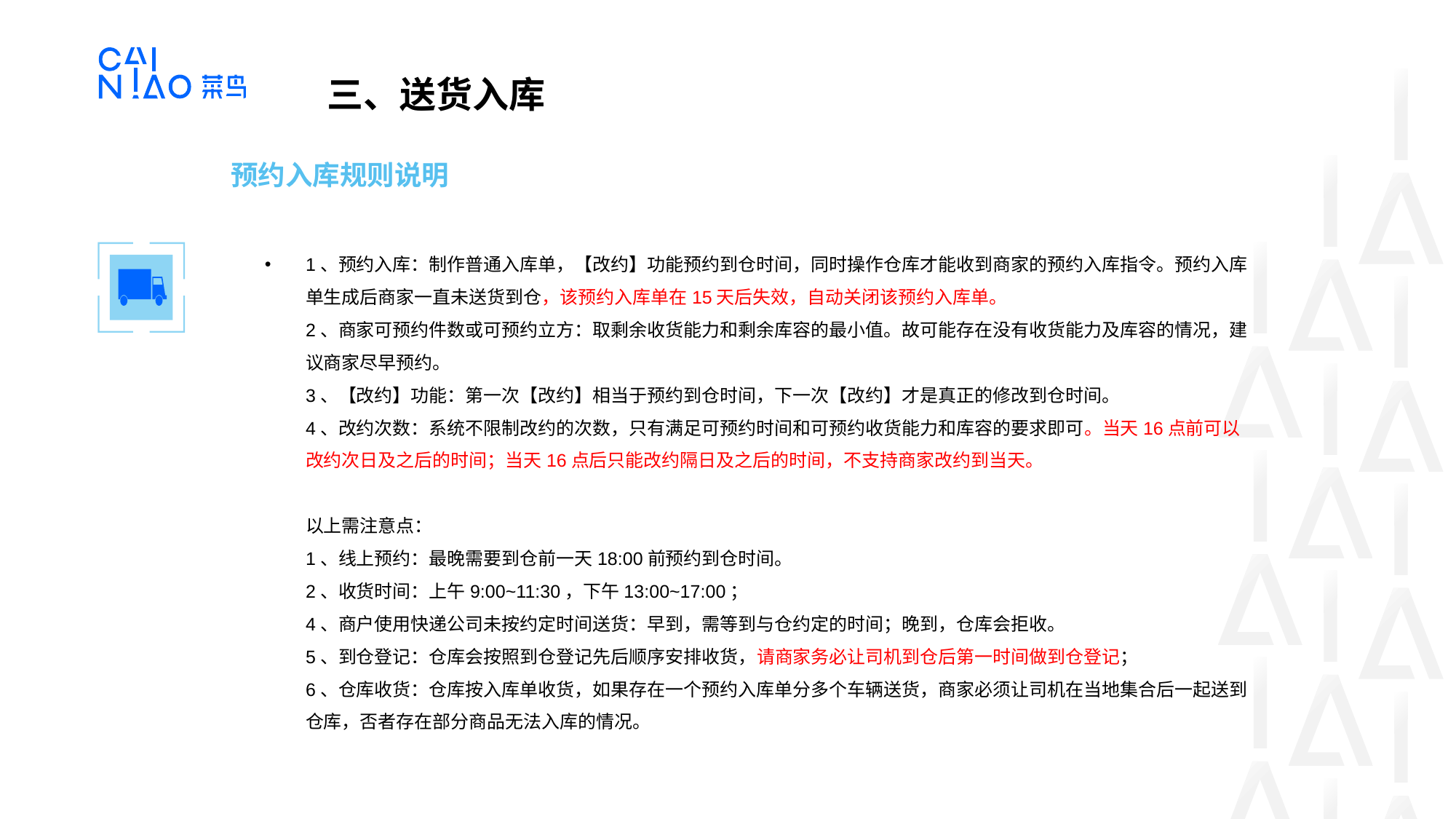

三、送货入库
预约入库规则说明

1、预约入库：制作普通入库单，【改约】功能预约到仓时间，同时操作仓库才能收到商家的预约入库指令。预约入库单生成后商家一直未送货到仓，该预约入库单在15天后失效，自动关闭该预约入库单。
2、商家可预约件数或可预约立方：取剩余收货能力和剩余库容的最小值。故可能存在没有收货能力及库容的情况，建议商家尽早预约。
3、【改约】功能：第一次【改约】相当于预约到仓时间，下一次【改约】才是真正的修改到仓时间。
4、改约次数：系统不限制改约的次数，只有满足可预约时间和可预约收货能力和库容的要求即可。当天16点前可以改约次日及之后的时间；当天16点后只能改约隔日及之后的时间，不支持商家改约到当天。
以上需注意点：
1、线上预约：最晚需要到仓前一天18:00前预约到仓时间。
2、收货时间：上午9:00~11:30，下午13:00~17:00；
4、商户使用快递公司未按约定时间送货：早到，需等到与仓约定的时间；晚到，仓库会拒收。
5、到仓登记：仓库会按照到仓登记先后顺序安排收货，请商家务必让司机到仓后第一时间做到仓登记；
6、仓库收货：仓库按入库单收货，如果存在一个预约入库单分多个车辆送货，商家必须让司机在当地集合后一起送到仓库，否者存在部分商品无法入库的情况。